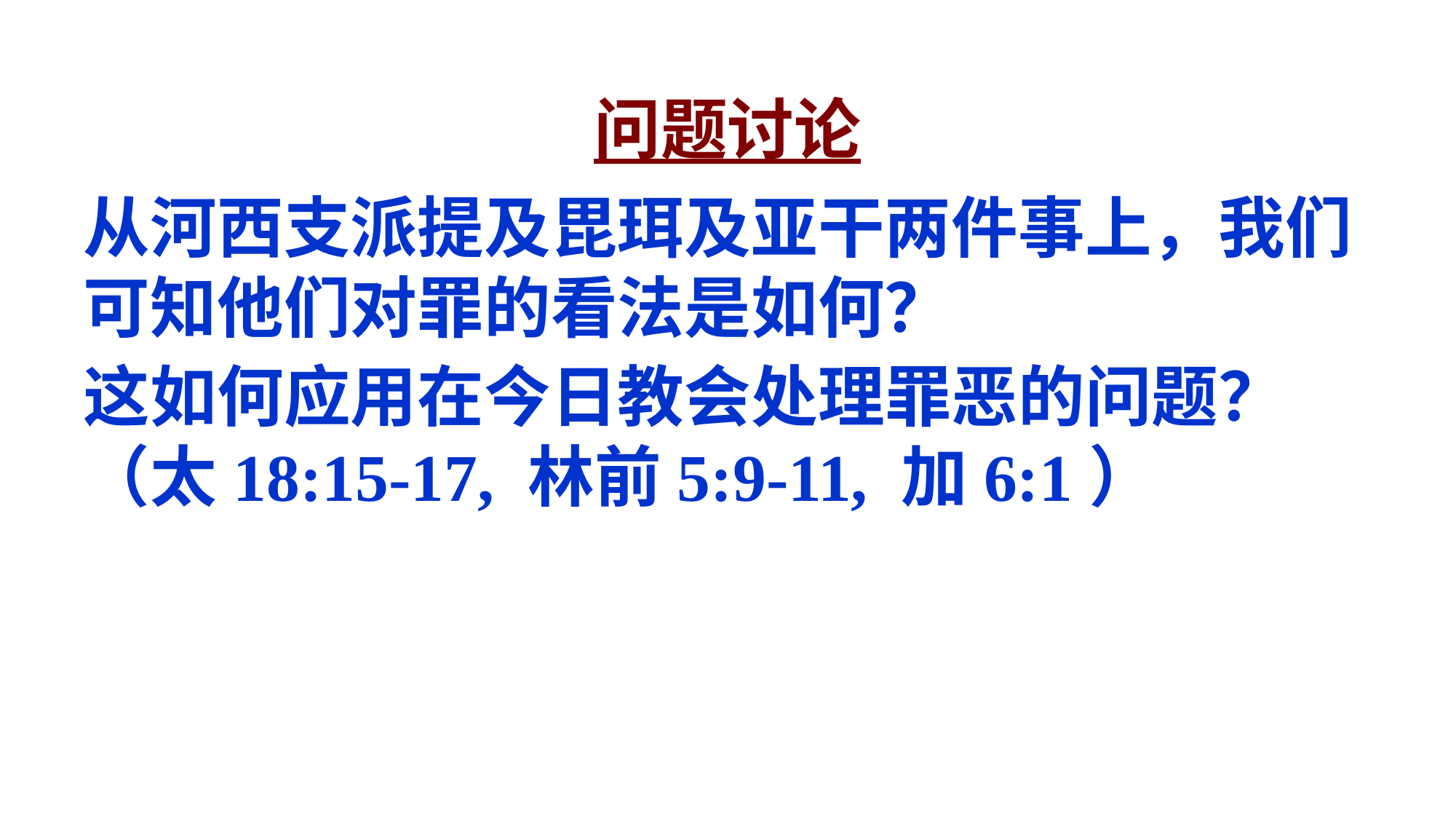

问题讨论
从河西支派提及毘珥及亚干两件事上，我们可知他们对罪的看法是如何？
这如何应用在今日教会处理罪恶的问题？
（太18:15-17, 林前5:9-11, 加6:1）